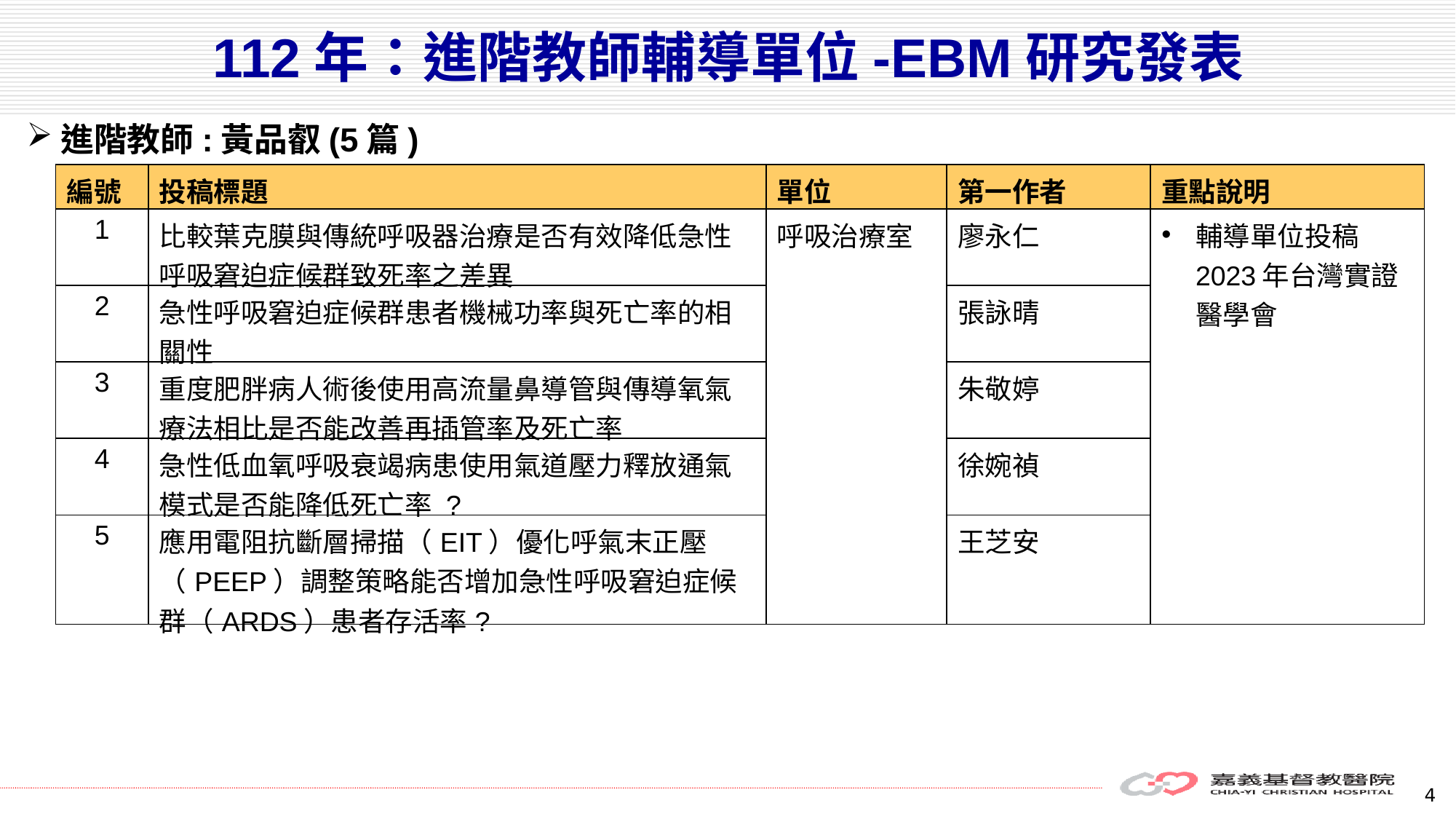

112年：進階教師輔導單位-EBM研究發表
進階教師:黃品叡(5篇)
| 編號 | 投稿標題 | 單位 | 第一作者 | 重點說明 |
| --- | --- | --- | --- | --- |
| 1 | 比較葉克膜與傳統呼吸器治療是否有效降低急性呼吸窘迫症候群致死率之差異 | 呼吸治療室 | 廖永仁 | 輔導單位投稿2023年台灣實證醫學會 |
| 2 | 急性呼吸窘迫症候群患者機械功率與死亡率的相關性 |  | 張詠晴 |  |
| 3 | 重度肥胖病人術後使用高流量鼻導管與傳導氧氣療法相比是否能改善再插管率及死亡率 |  | 朱敬婷 |  |
| 4 | 急性低血氧呼吸衰竭病患使用氣道壓力釋放通氣模式是否能降低死亡率 ? |  | 徐婉禎 |  |
| 5 | 應用電阻抗斷層掃描（EIT）優化呼氣末正壓 （PEEP）調整策略能否增加急性呼吸窘迫症候群（ARDS）患者存活率? |  | 王芝安 |  |
4